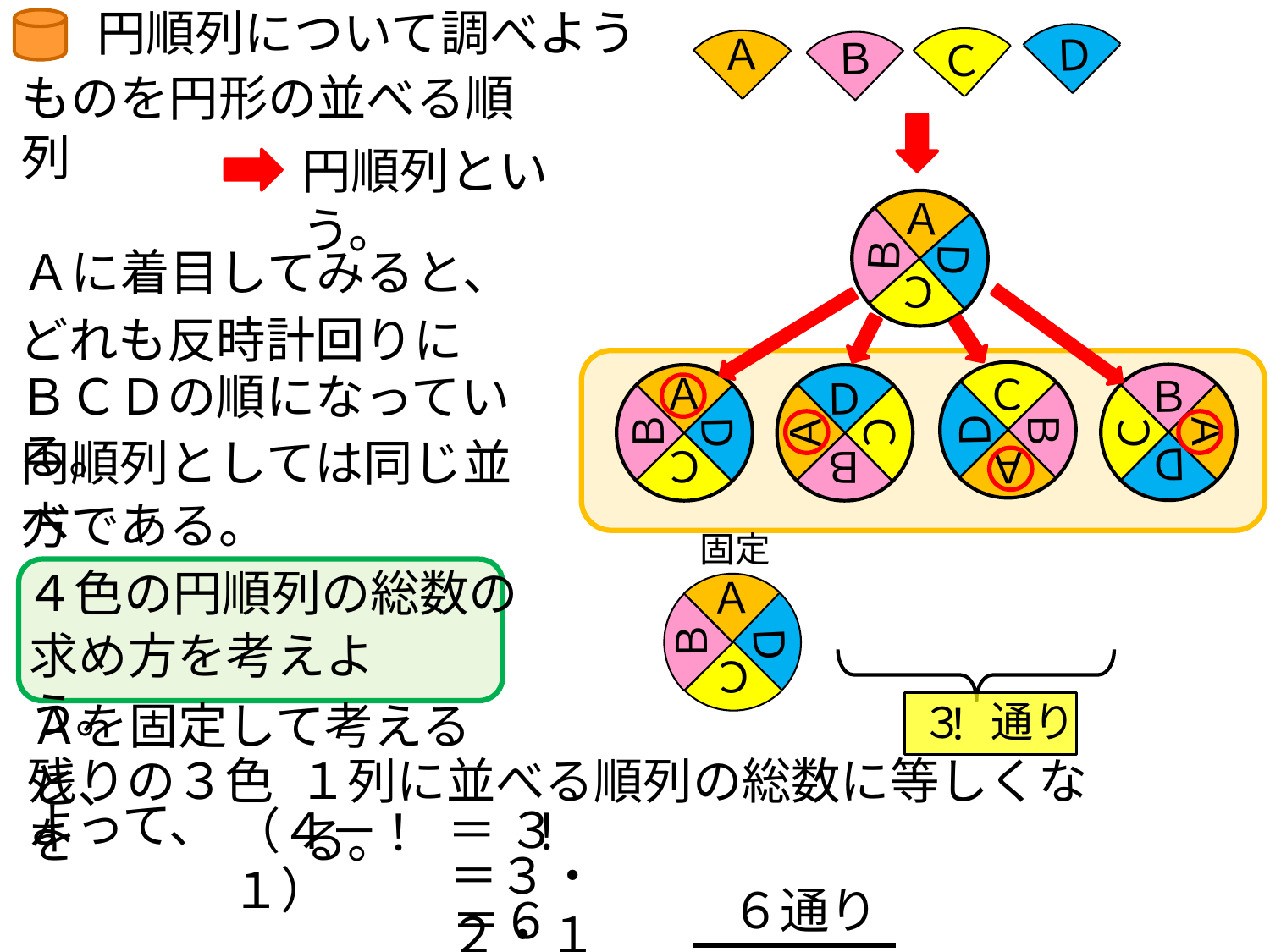

円順列について調べよう

Ｄ

Ｃ

Ａ

Ｂ
ものを円形の並べる順列

円順列という。

Ａ
Ｂ
Ｄ
Ｃ
Ａに着目してみると、
どれも反時計回りに

ＢＣＤの順になっている。

Ａ
Ｂ
Ｄ
Ｃ

Ａ
Ｂ
Ｄ
Ｃ

Ａ
Ｂ
Ｄ
Ｃ

Ａ
Ｂ
Ｄ
Ｃ

円順列としては同じ並べ

方である。
固定

４色の円順列の総数の

Ｃ

Ｂ

Ａ

Ｄ
求め方を考えよう。
通り
３
！

Ａを固定して考えると、
残りの３色を
１列に並べる順列の総数に等しくなる。
よって、
＝
３
！
（４－１）
！
＝３・２・１
６通り
＝６